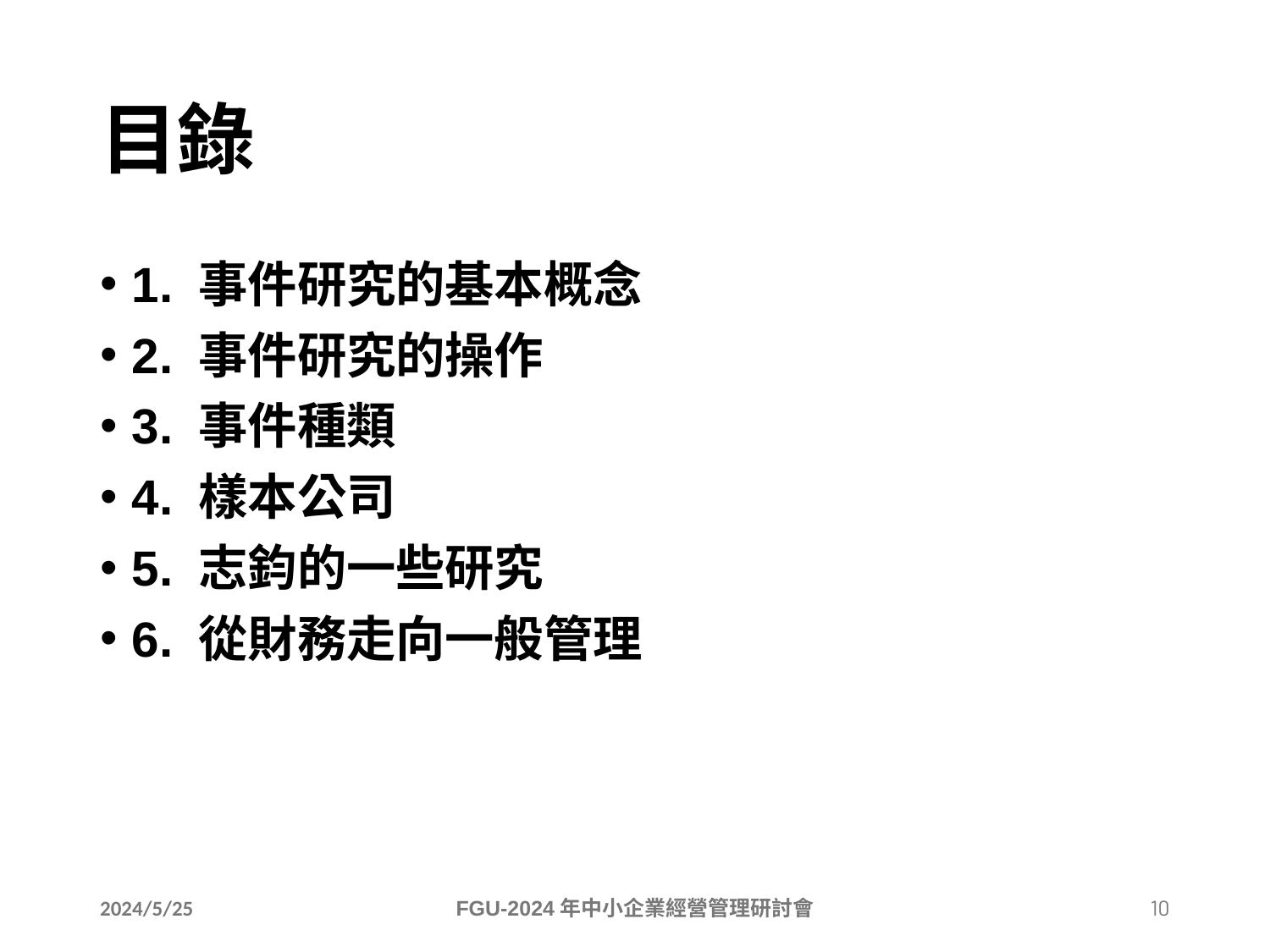

# 目錄
1. 事件研究的基本概念
2. 事件研究的操作
3. 事件種類
4. 樣本公司
5. 志鈞的一些研究
6. 從財務走向一般管理
2024/5/25
FGU-2024年中小企業經營管理研討會
10